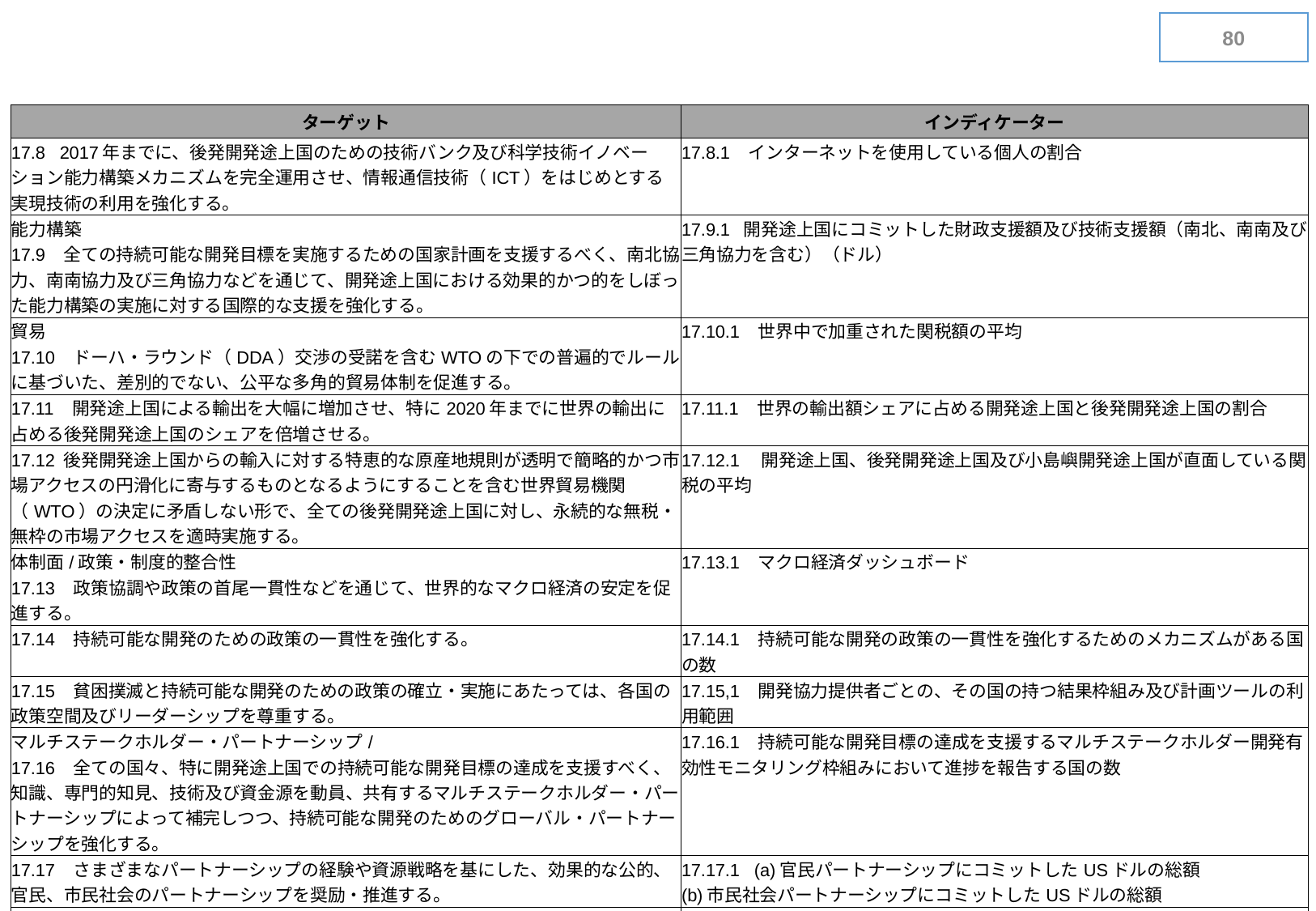

80
| ターゲット | インディケーター |
| --- | --- |
| 17.8 2017年までに、後発開発途上国のための技術バンク及び科学技術イノベーション能力構築メカニズムを完全運用させ、情報通信技術（ICT）をはじめとする実現技術の利用を強化する。 | 17.8.1 インターネットを使用している個人の割合 |
| 能力構築 17.9 全ての持続可能な開発目標を実施するための国家計画を支援するべく、南北協力、南南協力及び三角協力などを通じて、開発途上国における効果的かつ的をしぼった能力構築の実施に対する国際的な支援を強化する。 | 17.9.1 開発途上国にコミットした財政支援額及び技術支援額（南北、南南及び三角協力を含む）（ドル） |
| 貿易 17.10 ドーハ・ラウンド（DDA）交渉の受諾を含むWTOの下での普遍的でルールに基づいた、差別的でない、公平な多角的貿易体制を促進する。 | 17.10.1 世界中で加重された関税額の平均 |
| 17.11 開発途上国による輸出を大幅に増加させ、特に2020年までに世界の輸出に占める後発開発途上国のシェアを倍増させる。 | 17.11.1 世界の輸出額シェアに占める開発途上国と後発開発途上国の割合 |
| 17.12 後発開発途上国からの輸入に対する特恵的な原産地規則が透明で簡略的かつ市場アクセスの円滑化に寄与するものとなるようにすることを含む世界貿易機関（WTO）の決定に矛盾しない形で、全ての後発開発途上国に対し、永続的な無税・無枠の市場アクセスを適時実施する。 | 17.12.1　開発途上国、後発開発途上国及び小島嶼開発途上国が直面している関税の平均 |
| 体制面/政策・制度的整合性 17.13 政策協調や政策の首尾一貫性などを通じて、世界的なマクロ経済の安定を促進する。 | 17.13.1 マクロ経済ダッシュボード |
| 17.14 持続可能な開発のための政策の一貫性を強化する。 | 17.14.1 持続可能な開発の政策の一貫性を強化するためのメカニズムがある国の数 |
| 17.15 貧困撲滅と持続可能な開発のための政策の確立・実施にあたっては、各国の政策空間及びリーダーシップを尊重する。 | 17.15,1 開発協力提供者ごとの、その国の持つ結果枠組み及び計画ツールの利用範囲 |
| マルチステークホルダー・パートナーシップ/ 17.16 全ての国々、特に開発途上国での持続可能な開発目標の達成を支援すべく、知識、専門的知見、技術及び資金源を動員、共有するマルチステークホルダー・パートナーシップによって補完しつつ、持続可能な開発のためのグローバル・パートナーシップを強化する。 | 17.16.1 持続可能な開発目標の達成を支援するマルチステークホルダー開発有効性モニタリング枠組みにおいて進捗を報告する国の数 |
| 17.17 さまざまなパートナーシップの経験や資源戦略を基にした、効果的な公的、官民、市民社会のパートナーシップを奨励・推進する。 | 17.17.1 (a)官民パートナーシップにコミットしたUSドルの総額 (b)市民社会パートナーシップにコミットしたUSドルの総額 |
| データ、モニタリング、説明責任 17.18 2020年までに、後発開発途上国及び小島嶼開発途上国を含む開発途上国に対する能力構築支援を強化し、所得、性別、年齢、人種、民族、居住資格、障害、地理的位置及びその他各国事情に関連する特性別の質が高く、タイムリーかつ信頼性のある非集計型データの入手可能性を向上させる。 | 17.18.1　公的統計の基本原則に従い、ターゲットに関する場合に、各国レベルで完全に詳細集計されて作成されたSDG指標の割合 |
|  | 17.18.2 公的統計の基本原則に準じた国家統計法のある国の数 |
|  | 17.18.3 十分な資金提供とともに実施されている国家統計計画を持つ国の数（資金源別） |
| 17.19 2030年までに、持続可能な開発の進捗状況を測るGDP以外の尺度を開発する既存の取組を更に前進させ、開発途上国における統計に関する能力構築を支援する。 | 17.19.1 開発途上国における統計能力の強化のために利用可能となった資源のドル額 |
|  | 17.19.2　a)少なくとも過去10年に人口・住宅センサスを実施した国の割合 b)出生届が100％登録され、死亡届が80％登録された国の割合 |